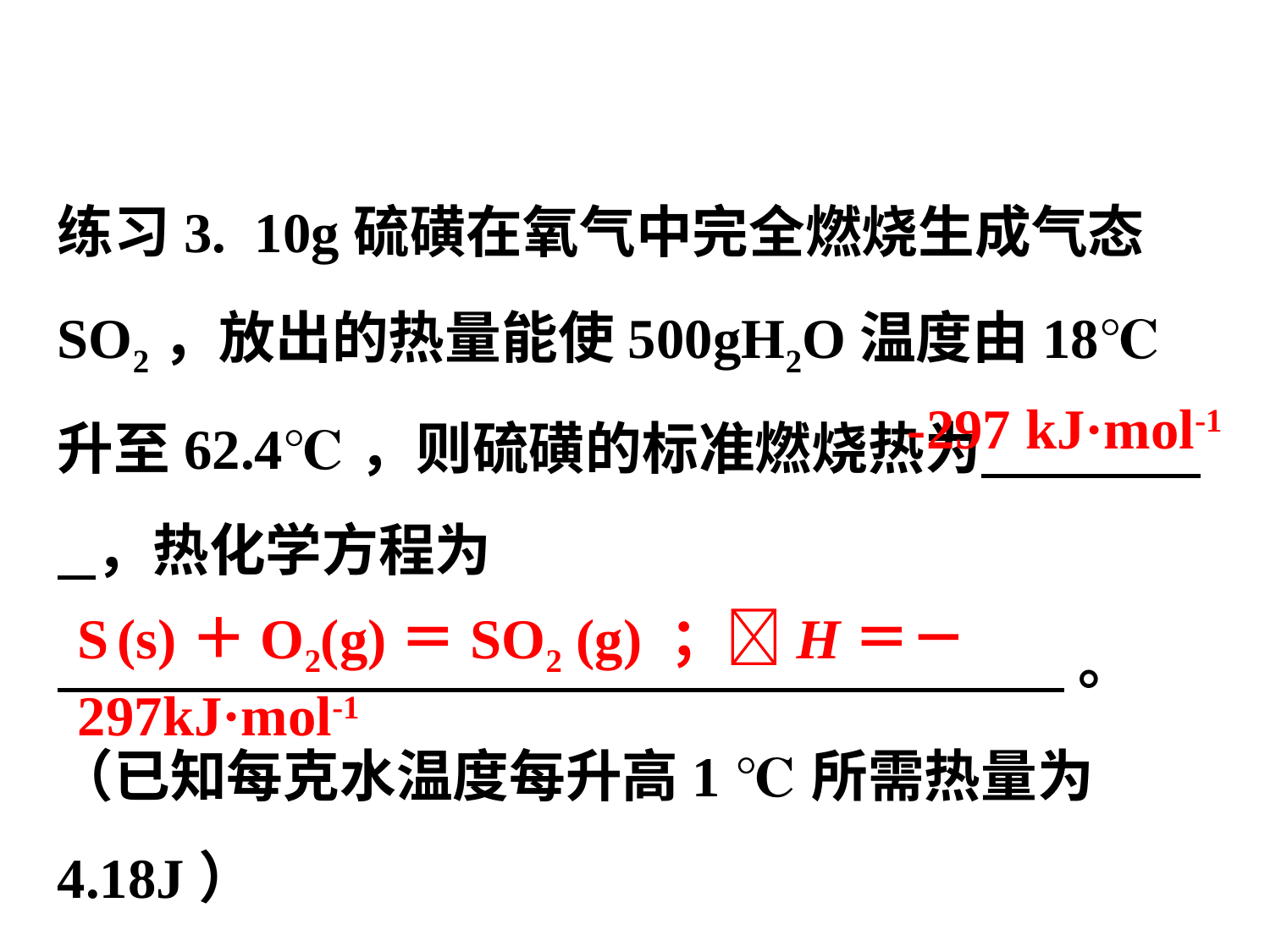

练习3.  10g硫磺在氧气中完全燃烧生成气态SO2，放出的热量能使500gH2O温度由18℃升至62.4℃，则硫磺的标准燃烧热为                     ，热化学方程为
                                                                              。
（已知每克水温度每升高1 ℃所需热量为4.18J）
-297 kJ·mol-1
S (s)＋O2(g)＝SO2 (g) ；ΔH＝－297kJ·mol-1